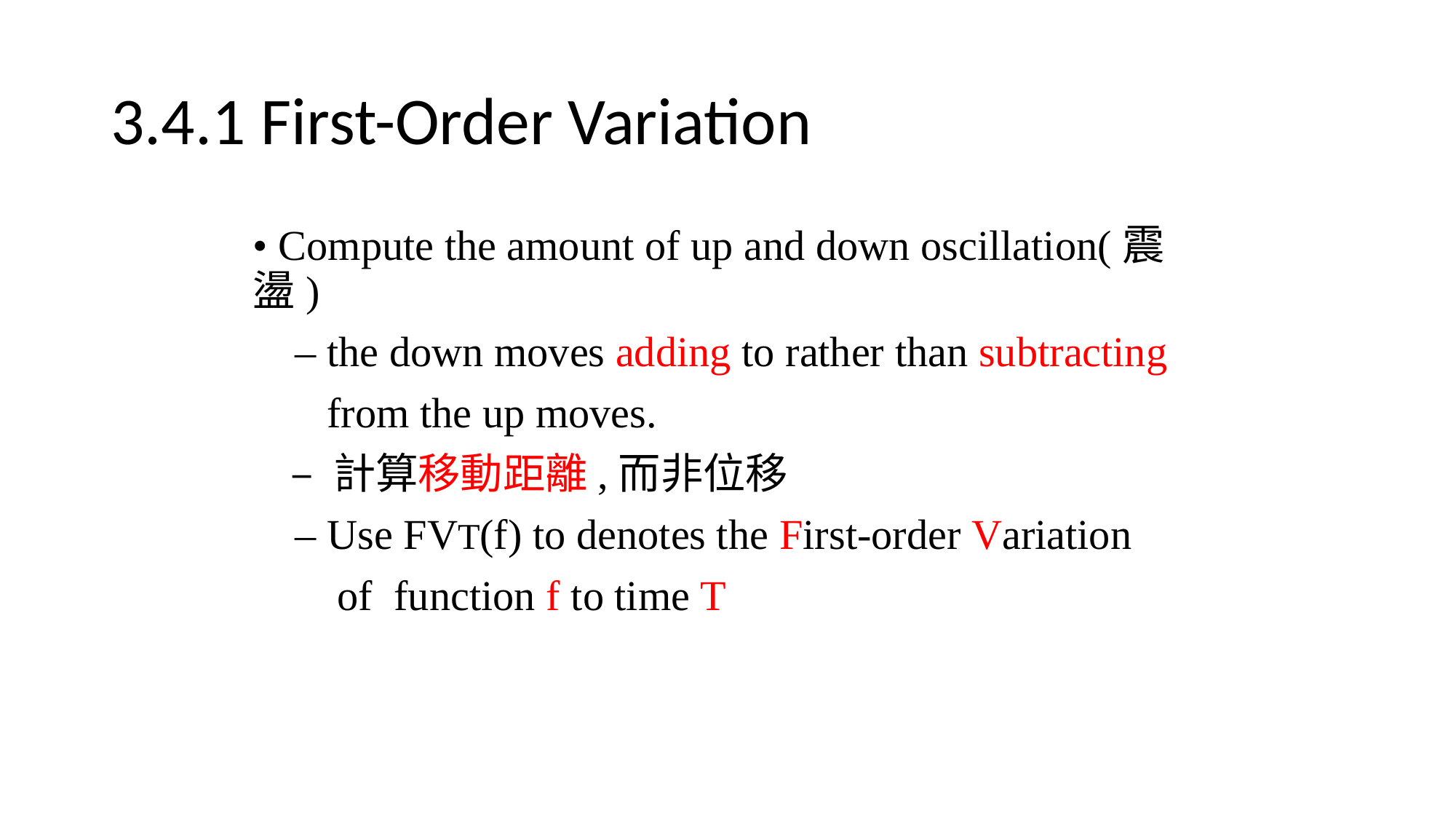

# 3.4.1 First-Order Variation
• Compute the amount of up and down oscillation(震盪)
    – the down moves adding to rather than subtracting
       from the up moves.
    – 計算移動距離,而非位移
    – Use FVT(f) to denotes the First-order Variation
        of  function f to time T